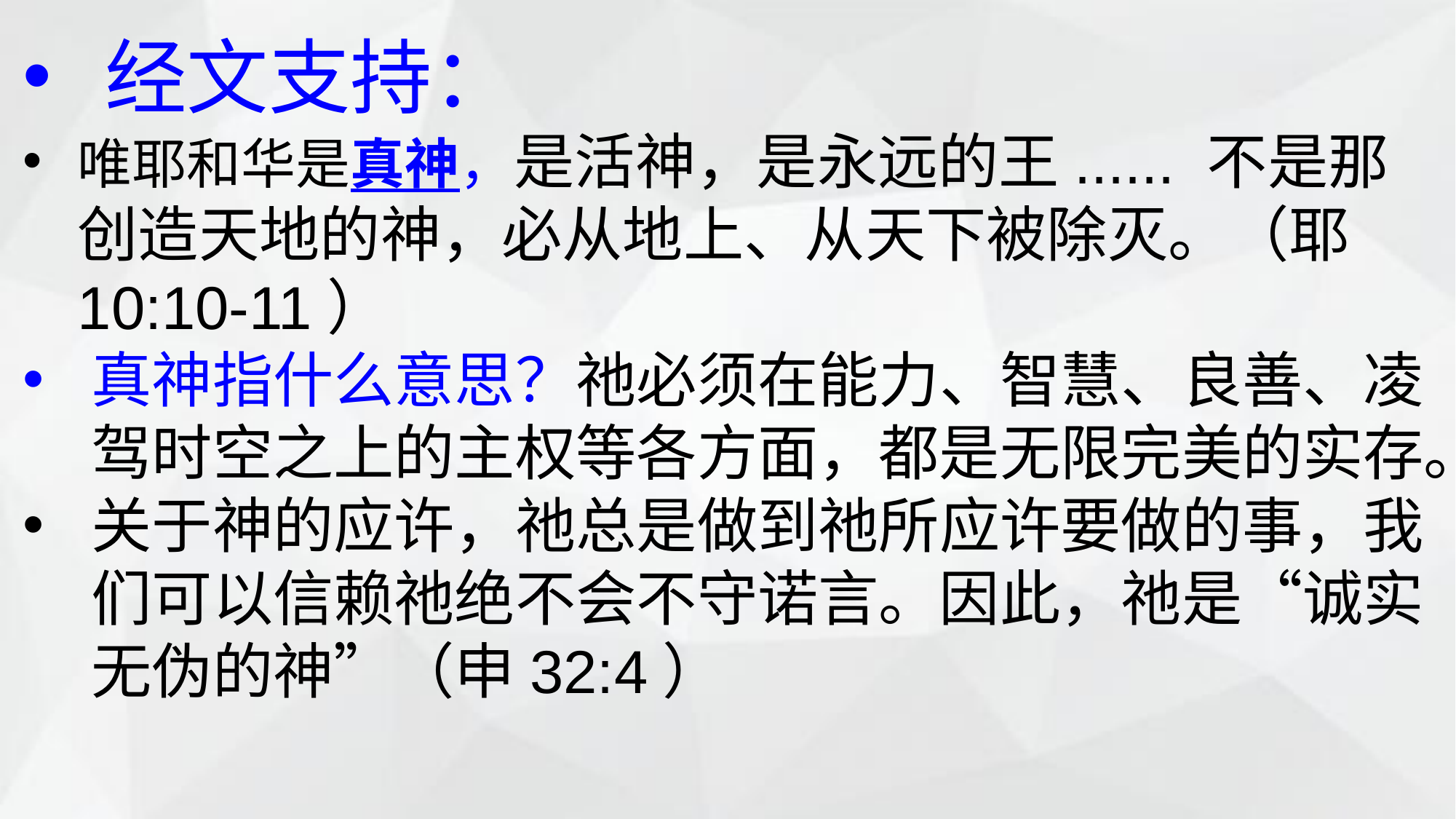

经文支持：
唯耶和华是真神，是活神，是永远的王...... 不是那创造天地的神，必从地上、从天下被除灭。（耶10:10-11）
真神指什么意思？祂必须在能力、智慧、良善、凌驾时空之上的主权等各方面，都是无限完美的实存。
关于神的应许，祂总是做到祂所应许要做的事，我们可以信赖祂绝不会不守诺言。因此，祂是“诚实无伪的神”（申32:4）

30